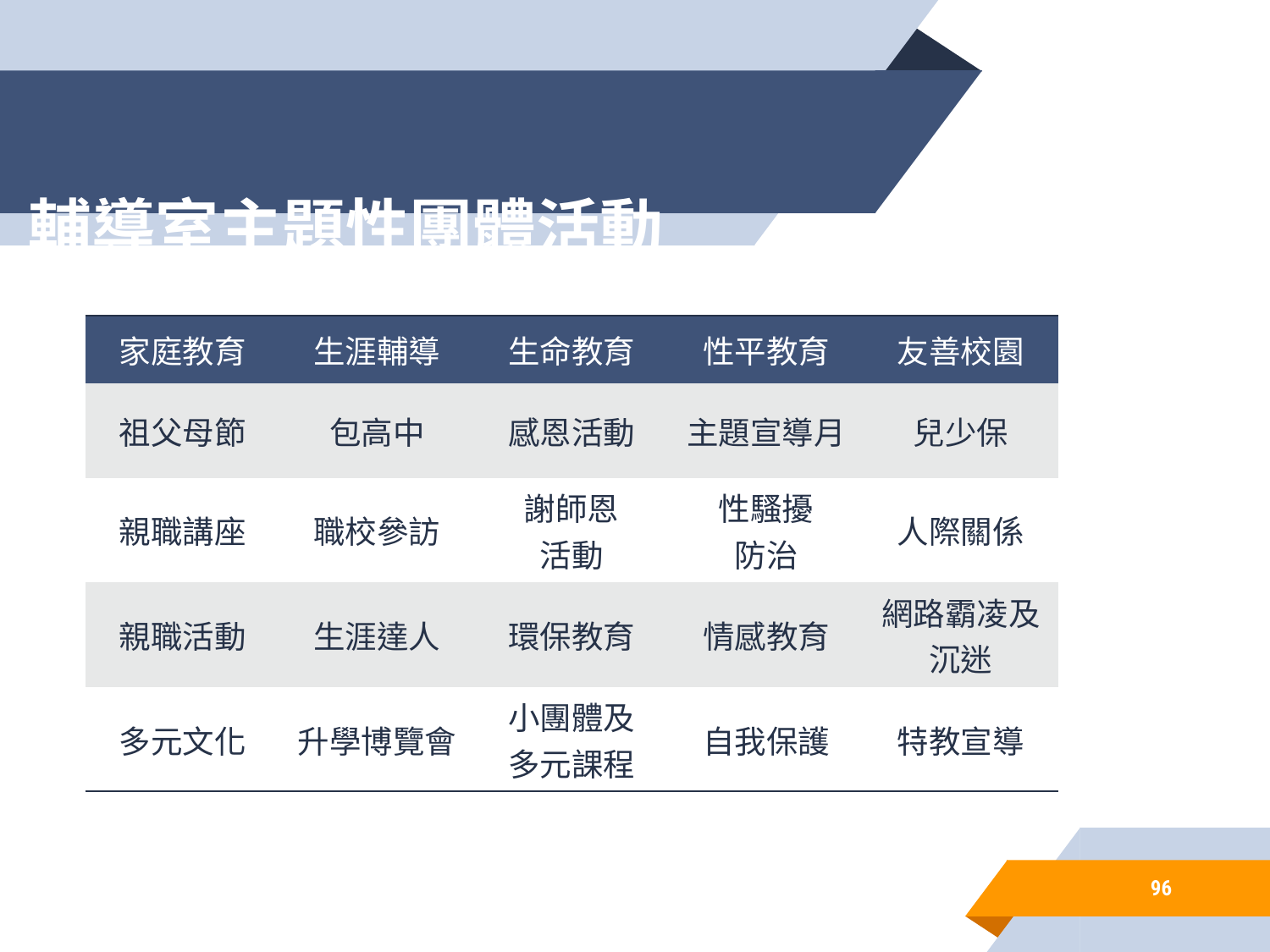

輔導室主題性團體活動
| 家庭教育 | 生涯輔導 | 生命教育 | 性平教育 | 友善校園 |
| --- | --- | --- | --- | --- |
| 祖父母節 | 包高中 | 感恩活動 | 主題宣導月 | 兒少保 |
| 親職講座 | 職校參訪 | 謝師恩 活動 | 性騷擾 防治 | 人際關係 |
| 親職活動 | 生涯達人 | 環保教育 | 情感教育 | 網路霸凌及沉迷 |
| 多元文化 | 升學博覽會 | 小團體及 多元課程 | 自我保護 | 特教宣導 |
96